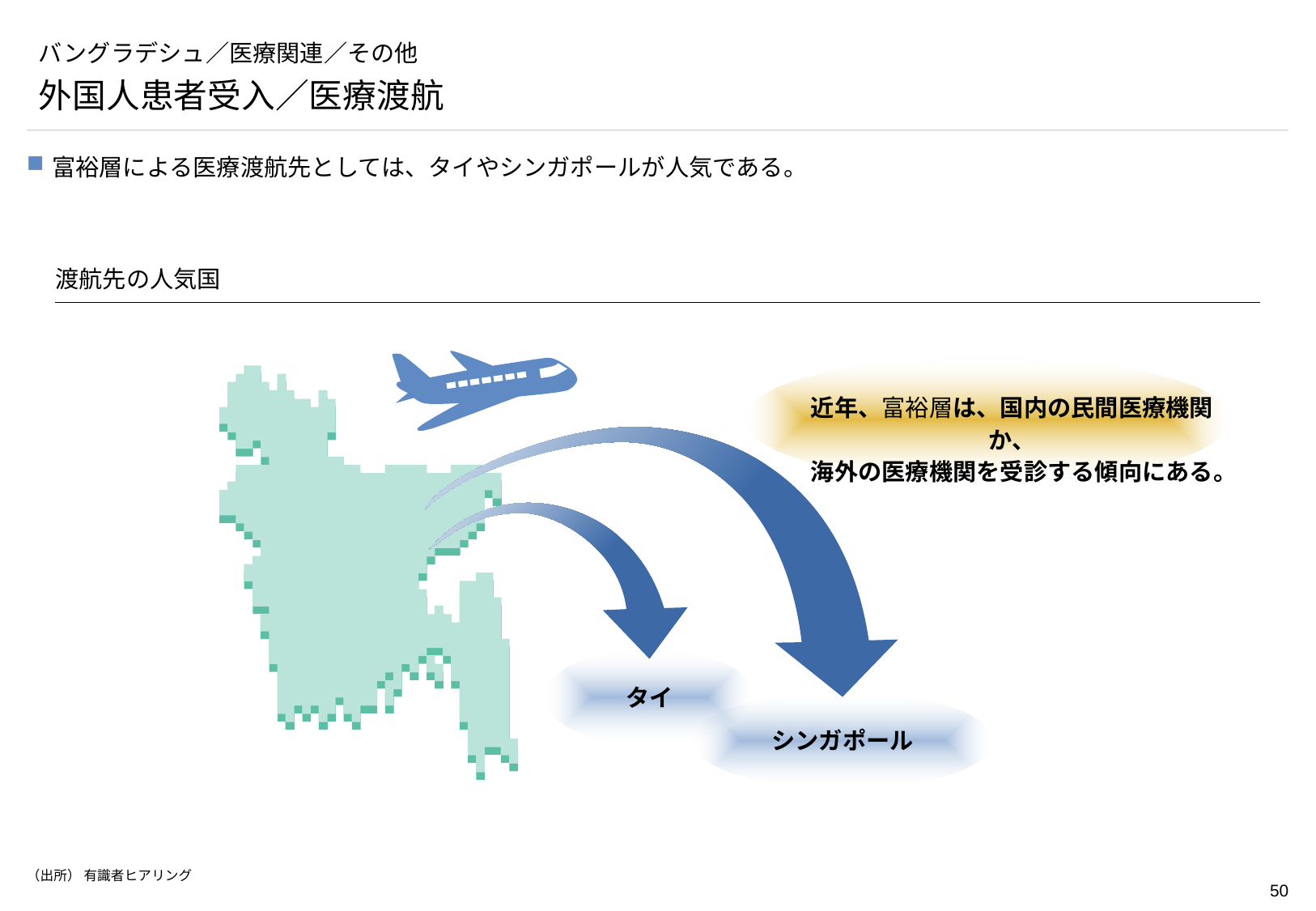

# バングラデシュ／医療関連／その他
外国人患者受入／医療渡航
富裕層による医療渡航先としては、タイやシンガポールが人気である。
渡航先の人気国

近年、富裕層は、国内の民間医療機関か、
海外の医療機関を受診する傾向にある。

タイ
シンガポール
（出所） 有識者ヒアリング